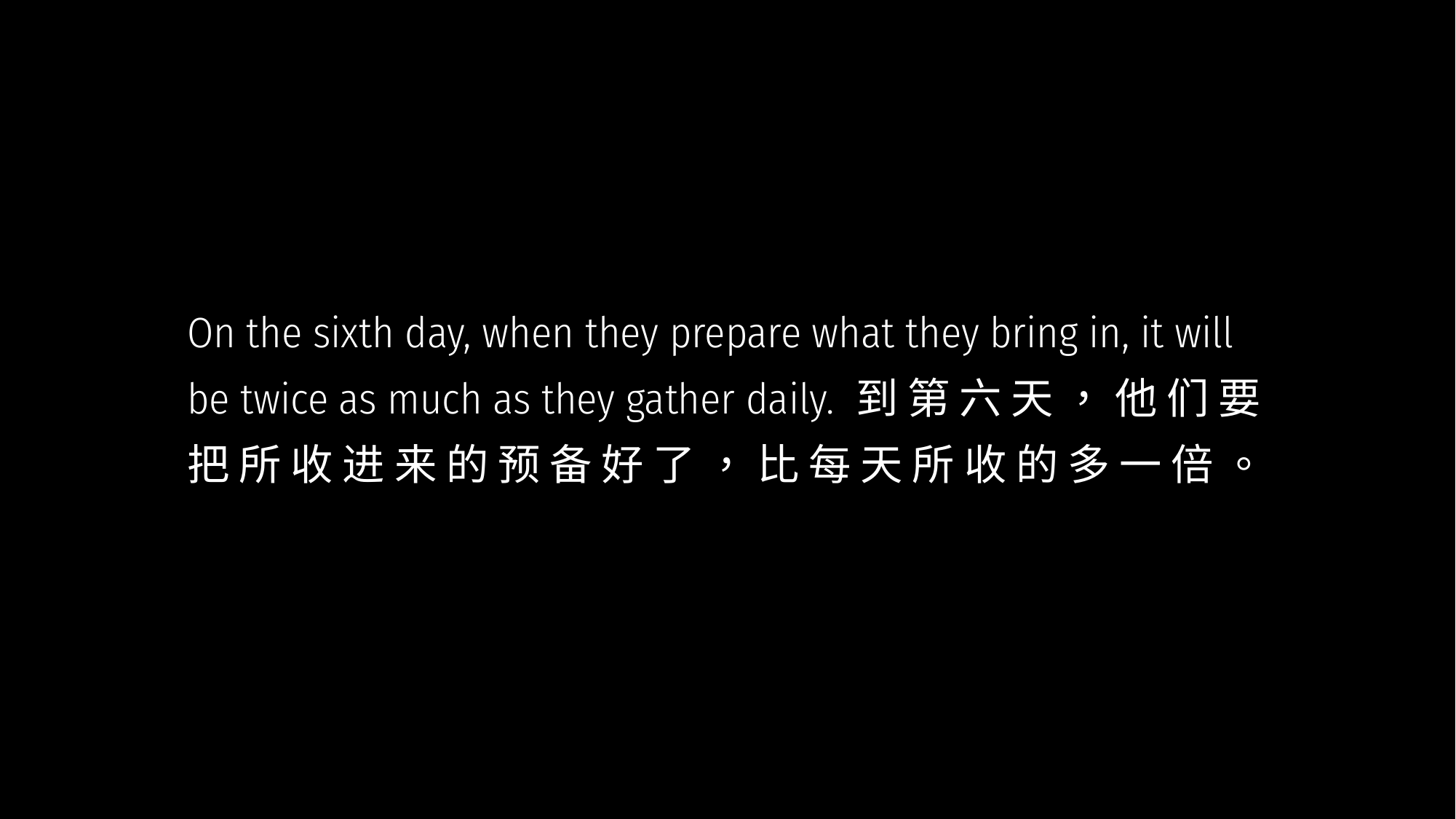

On the sixth day, when they prepare what they bring in, it will be twice as much as they gather daily. 到 第 六 天 ， 他 们 要 把 所 收 进 来 的 预 备 好 了 ， 比 每 天 所 收 的 多 一 倍 。